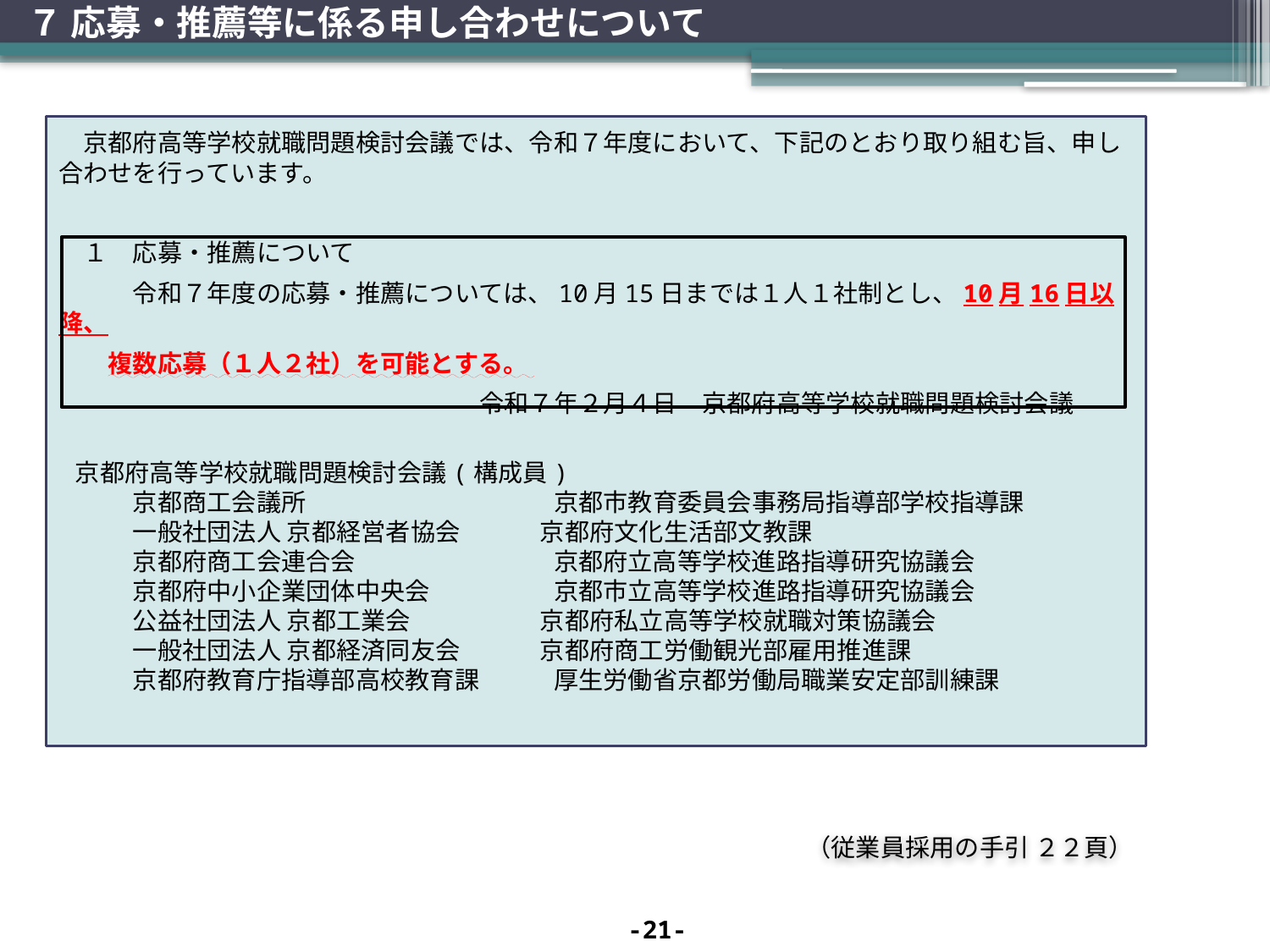

# ７ 応募・推薦等に係る申し合わせについて
　京都府高等学校就職問題検討会議では、令和７年度において、下記のとおり取り組む旨、申し合わせを行っています。

　１　応募・推薦について
　　　令和７年度の応募・推薦については、10月15日までは１人１社制とし、10月16日以降、
　　複数応募（１人２社）を可能とする。
　　　　　　　　　　　　　　　　　令和７年２月４日　京都府高等学校就職問題検討会議

  京都府高等学校就職問題検討会議(構成員)
　　　京都商工会議所　　　　　　　　　　京都市教育委員会事務局指導部学校指導課
　　　一般社団法人 京都経営者協会 　　　京都府文化生活部文教課
　　　京都府商工会連合会　　　　　　　　京都府立高等学校進路指導研究協議会
　　　京都府中小企業団体中央会　　　　　京都市立高等学校進路指導研究協議会
　　　公益社団法人 京都工業会 　　　　　京都府私立高等学校就職対策協議会
　　　一般社団法人 京都経済同友会 　　　京都府商工労働観光部雇用推進課
　　　京都府教育庁指導部高校教育課　　　厚生労働省京都労働局職業安定部訓練課

（従業員採用の手引 ２２頁）
22
-21-